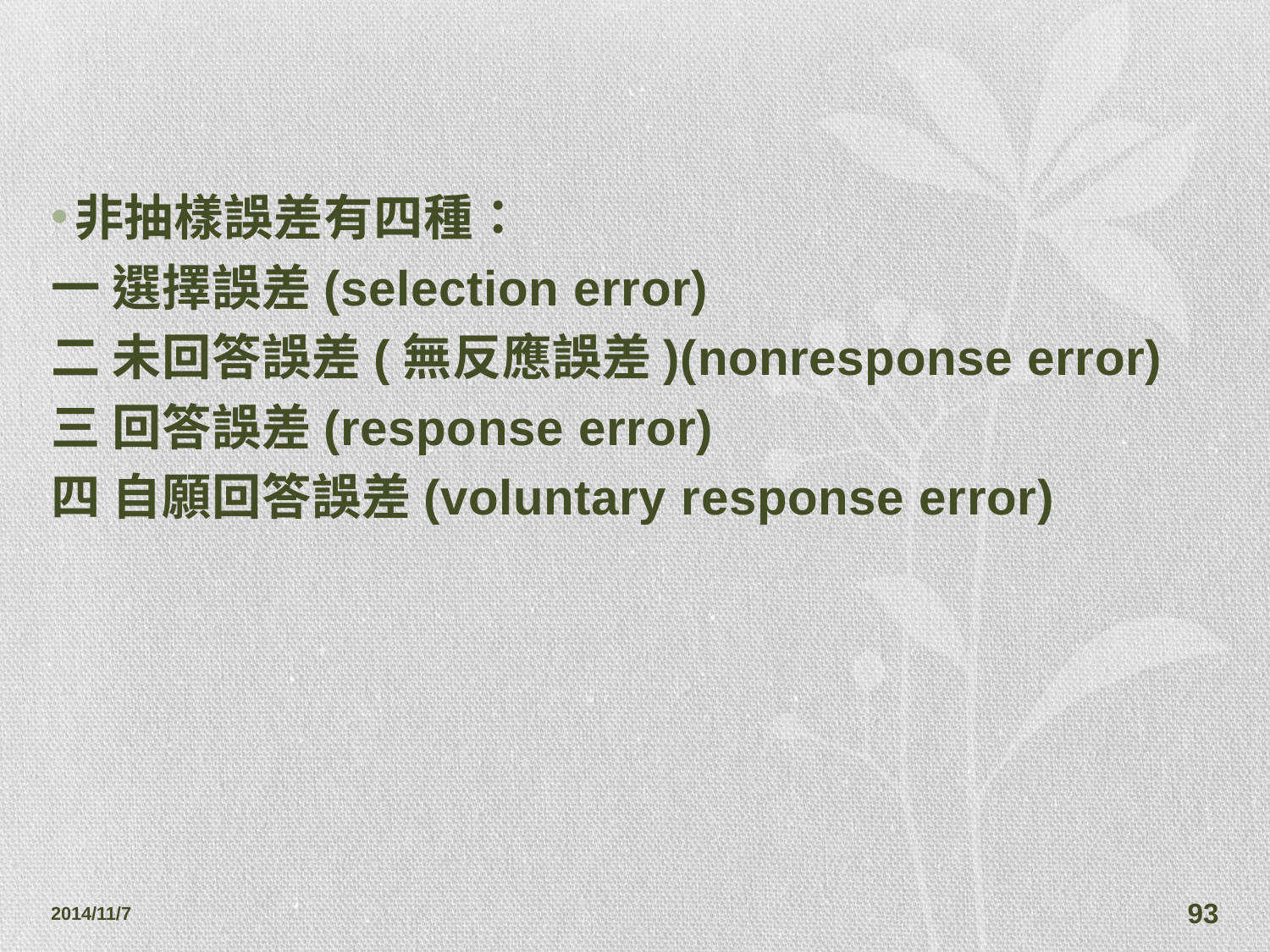

#
非抽樣誤差有四種：
一 選擇誤差(selection error)
二 未回答誤差(無反應誤差)(nonresponse error)
三 回答誤差(response error)
四 自願回答誤差(voluntary response error)

2014/11/7
93